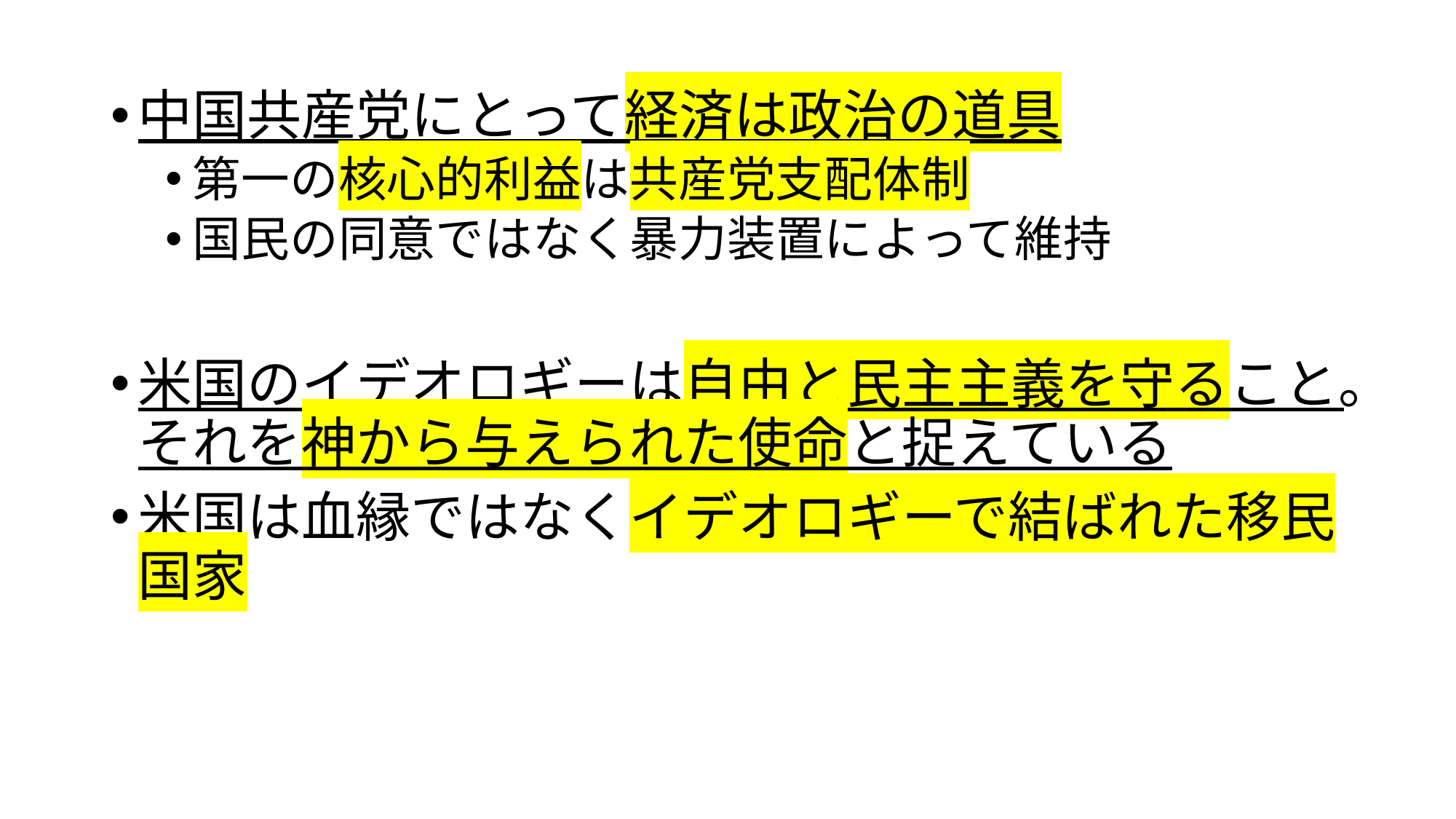

中国共産党にとって経済は政治の道具
第一の核心的利益は共産党支配体制
国民の同意ではなく暴力装置によって維持

米国のイデオロギーは自由と民主主義を守ること。それを神から与えられた使命と捉えている
米国は血縁ではなくイデオロギーで結ばれた移民国家